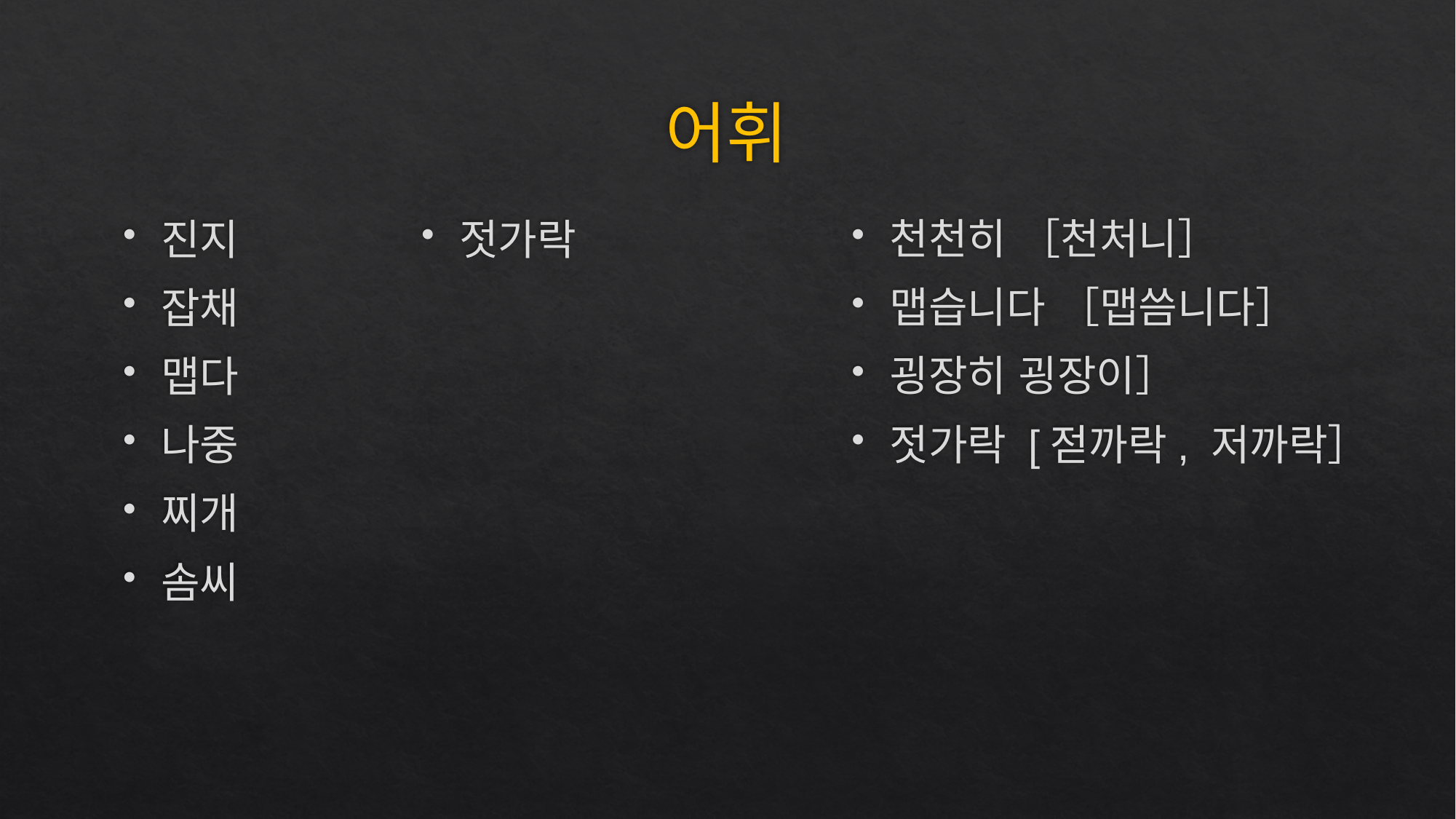

# 어휘
천천히 ［천처니］
맵습니다 ［맵씀니다］
굉장히 굉장이］
젓가락 [젇까락, 저까락］
진지
잡채
맵다
나중
찌개
솜씨
젓가락